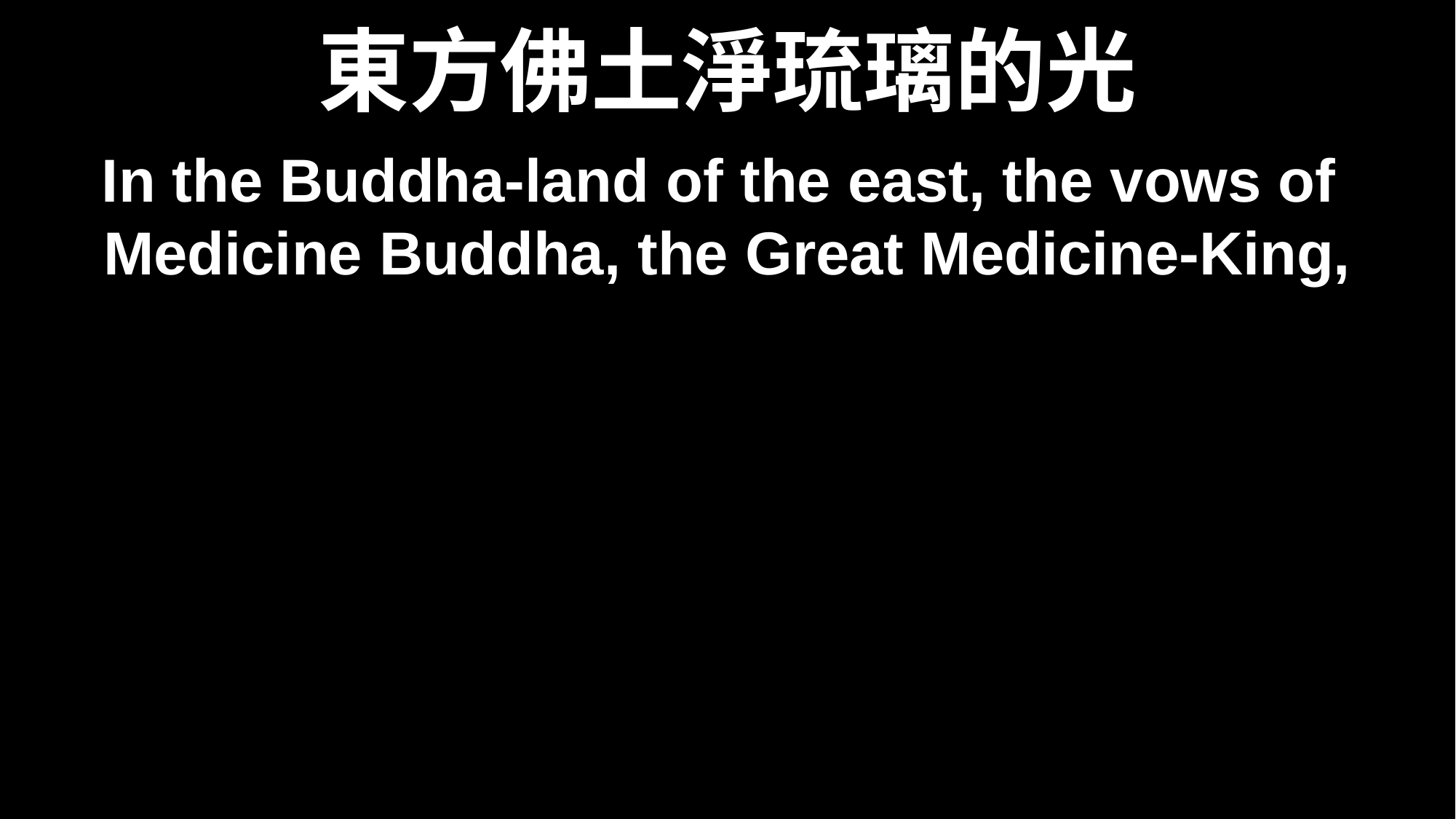

# 東方佛土淨琉璃的光
In the Buddha-land of the east, the vows of
Medicine Buddha, the Great Medicine-King,